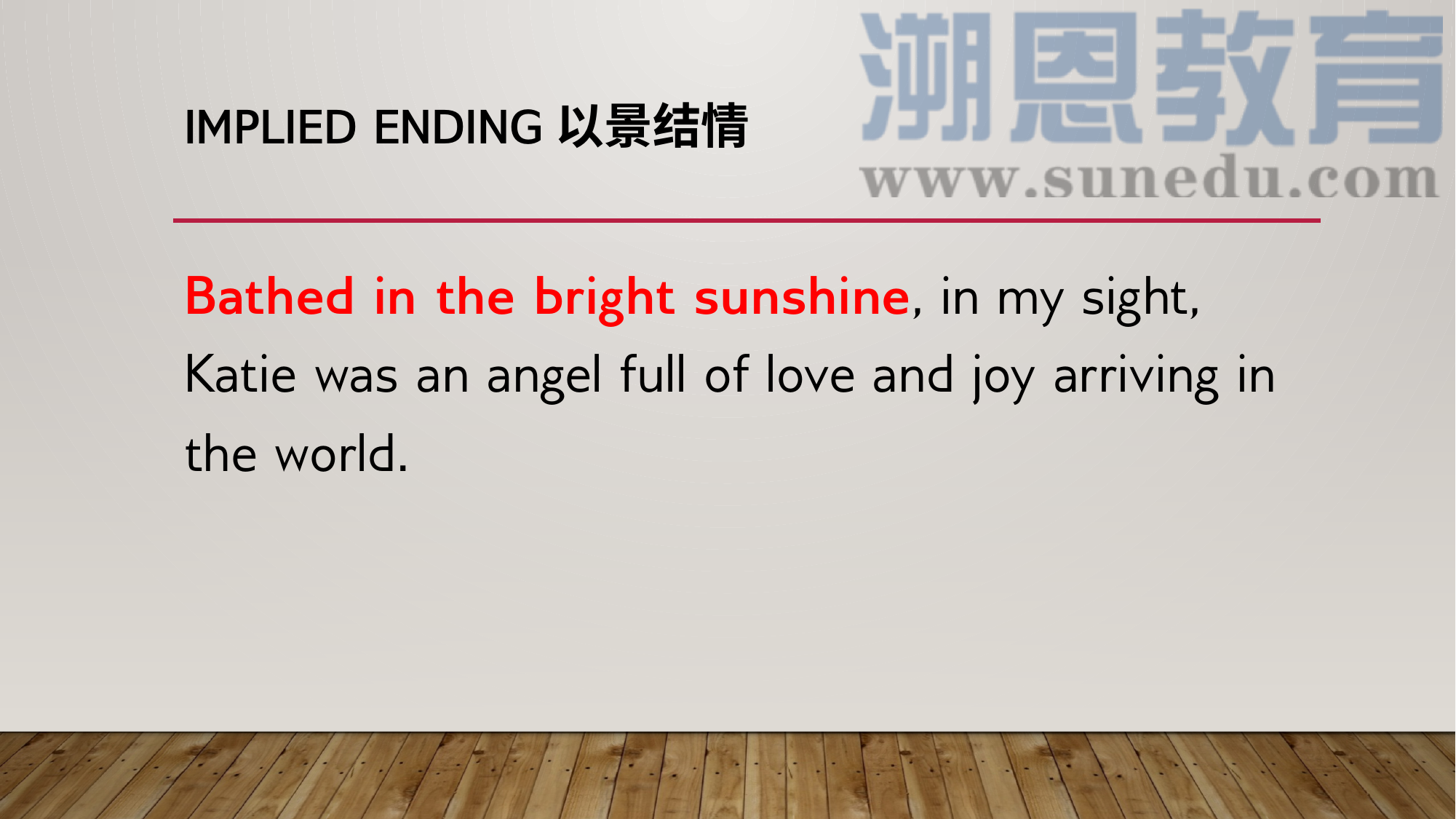

# Implied ENDING以景结情
Bathed in the bright sunshine, in my sight, Katie was an angel full of love and joy arriving in the world.